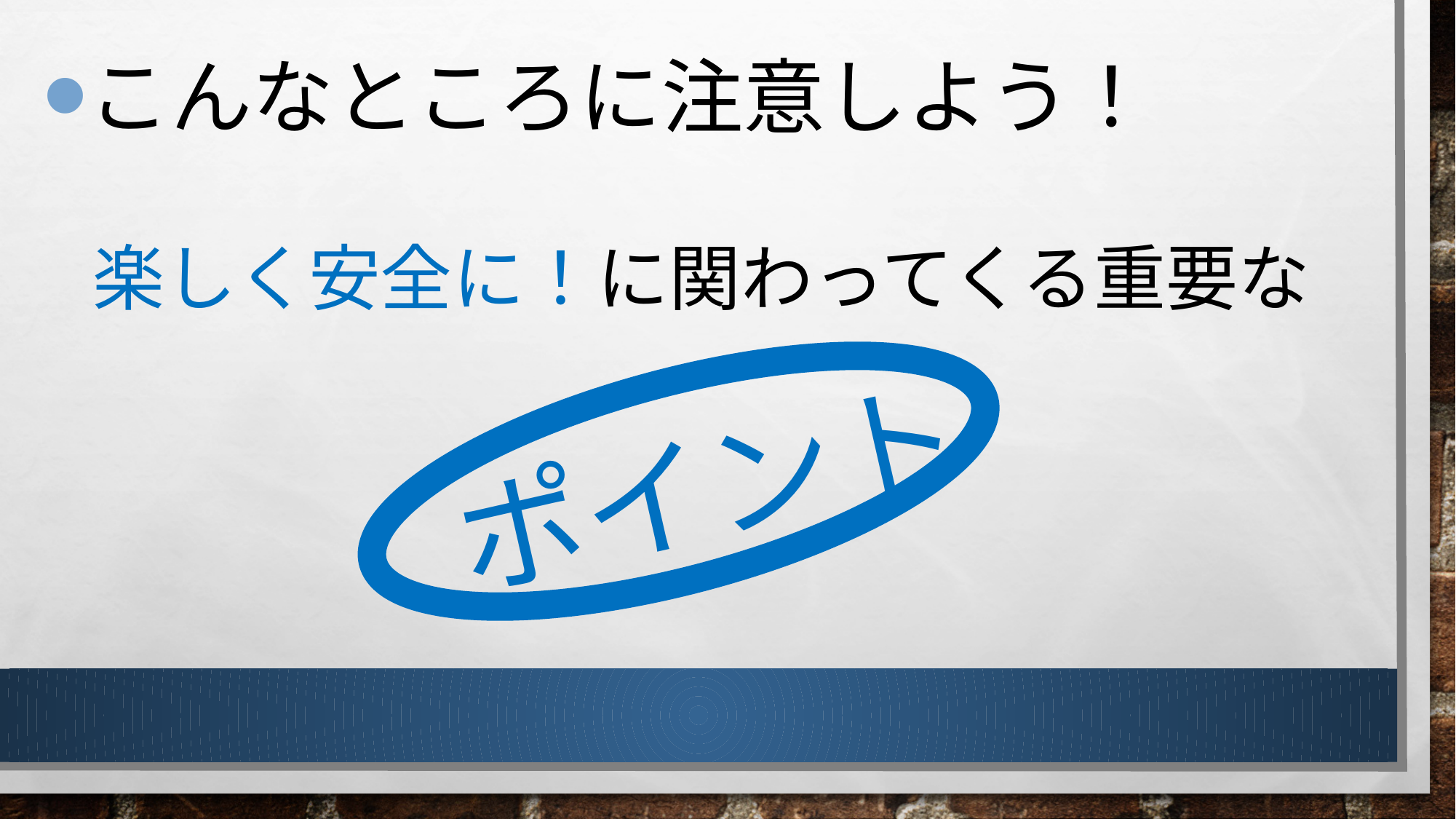

こんなところに注意しよう！
楽しく安全に！に関わってくる重要な
ポイント